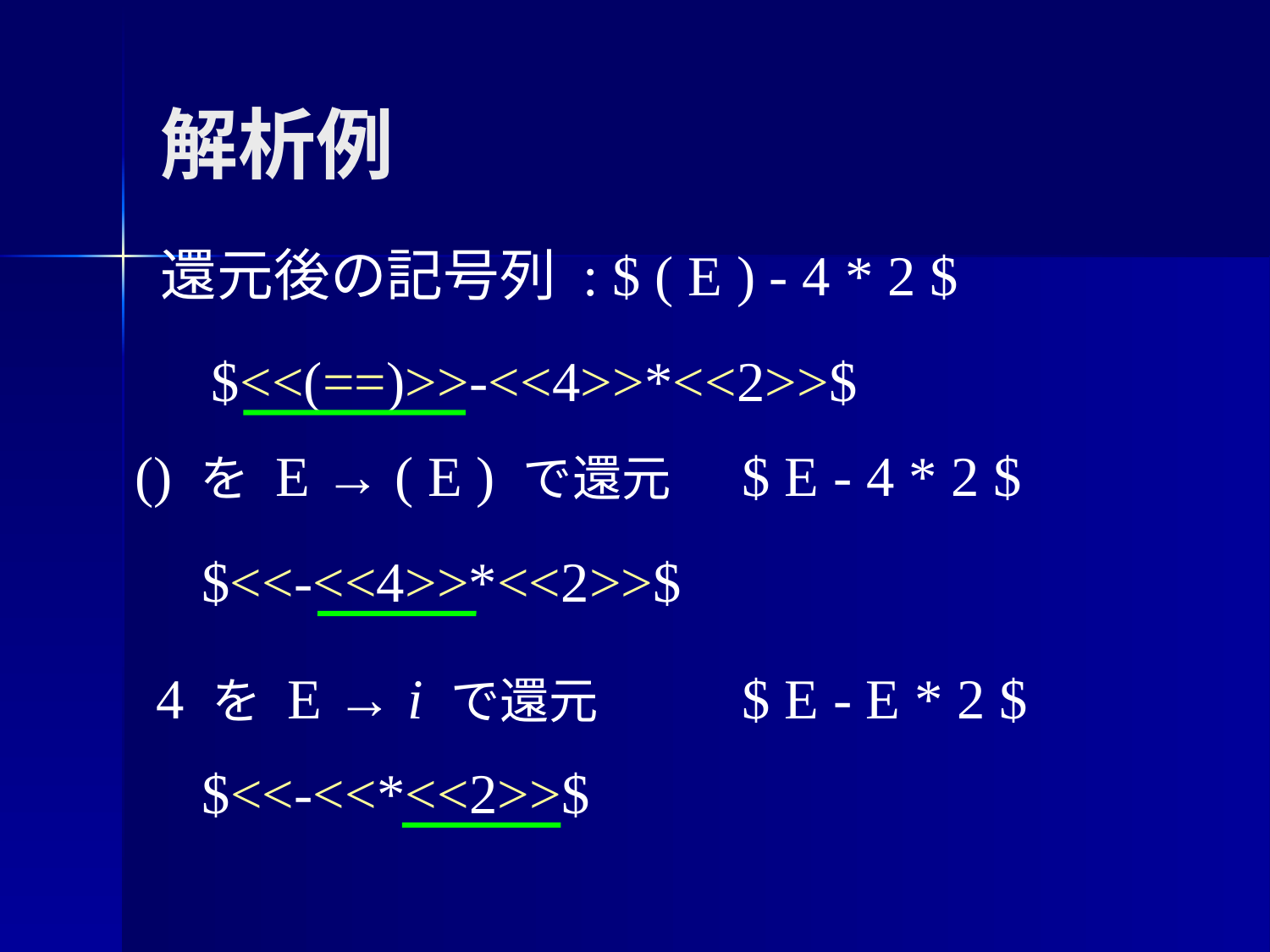

# 解析例
還元後の記号列 : $ ( E ) - 4 * 2 $
$<<(==)>>-<<4>>*<<2>>$

() を E → ( E ) で還元
$ E - 4 * 2 $
$<<-<<4>>*<<2>>$

4 を E → i で還元
$ E - E * 2 $
$<<-<<*<<2>>$